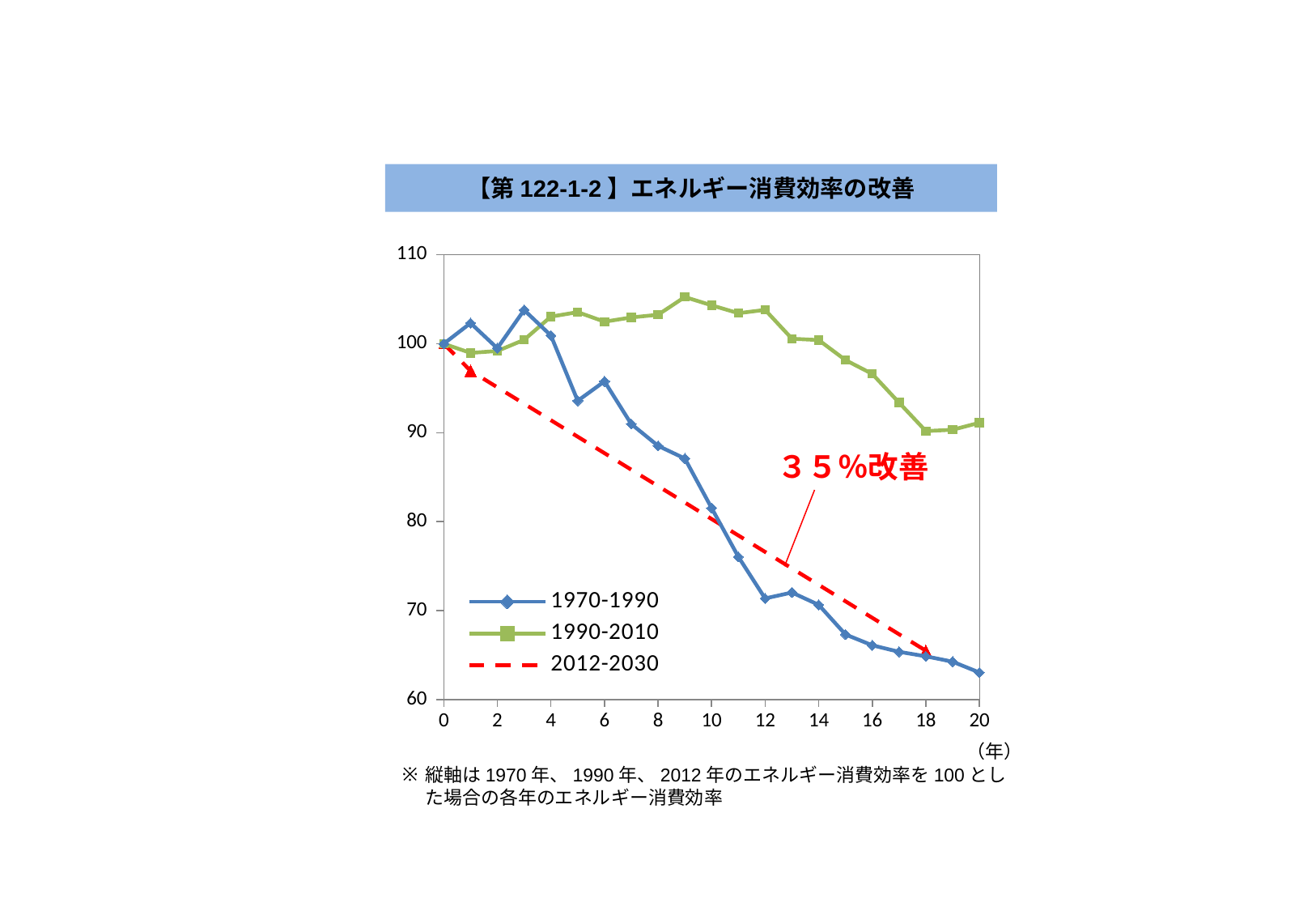

【第122-1-2】エネルギー消費効率の改善

### Chart

| Category | 1970-1990 | 1990-2010 | 2012-2030 |
|---|---|---|---|
３５％改善

（年）
縦軸は1970年、1990年、2012年のエネルギー消費効率を100とした場合の各年のエネルギー消費効率